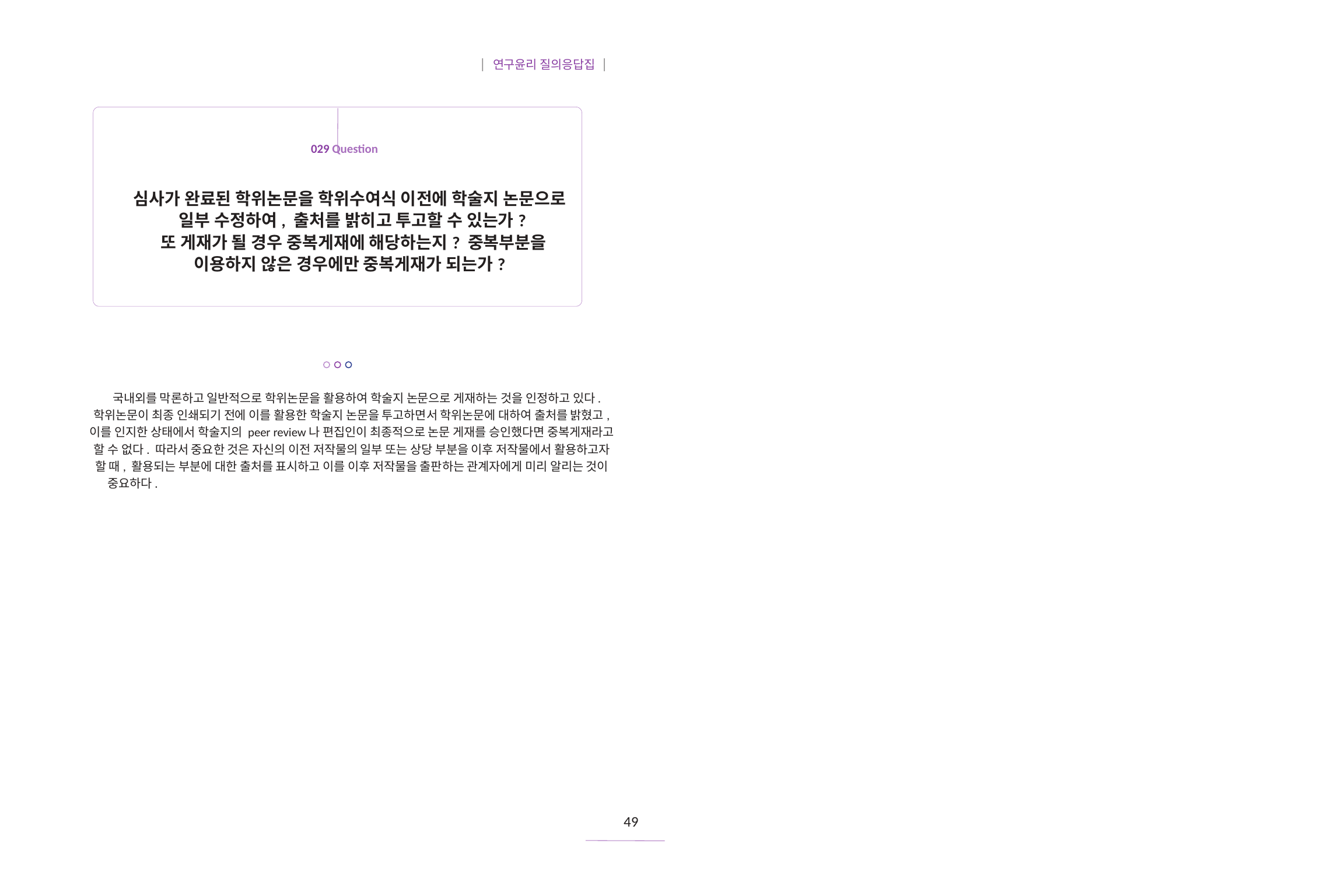

| 연구윤리 질의응답집 |

029 Question

심사가 완료된 학위논문을 학위수여식 이전에 학술지 논문으로
일부 수정하여, 출처를 밝히고 투고할 수 있는가?
또 게재가 될 경우 중복게재에 해당하는지? 중복부분을
이용하지 않은 경우에만 중복게재가 되는가?

국내외를 막론하고 일반적으로 학위논문을 활용하여 학술지 논문으로 게재하는 것을 인정하고 있다.
학위논문이 최종 인쇄되기 전에 이를 활용한 학술지 논문을 투고하면서 학위논문에 대하여 출처를 밝혔고,
이를 인지한 상태에서 학술지의 peer review나 편집인이 최종적으로 논문 게재를 승인했다면 중복게재라고
할 수 없다. 따라서 중요한 것은 자신의 이전 저작물의 일부 또는 상당 부분을 이후 저작물에서 활용하고자
할 때, 활용되는 부분에 대한 출처를 표시하고 이를 이후 저작물을 출판하는 관계자에게 미리 알리는 것이
중요하다.
49